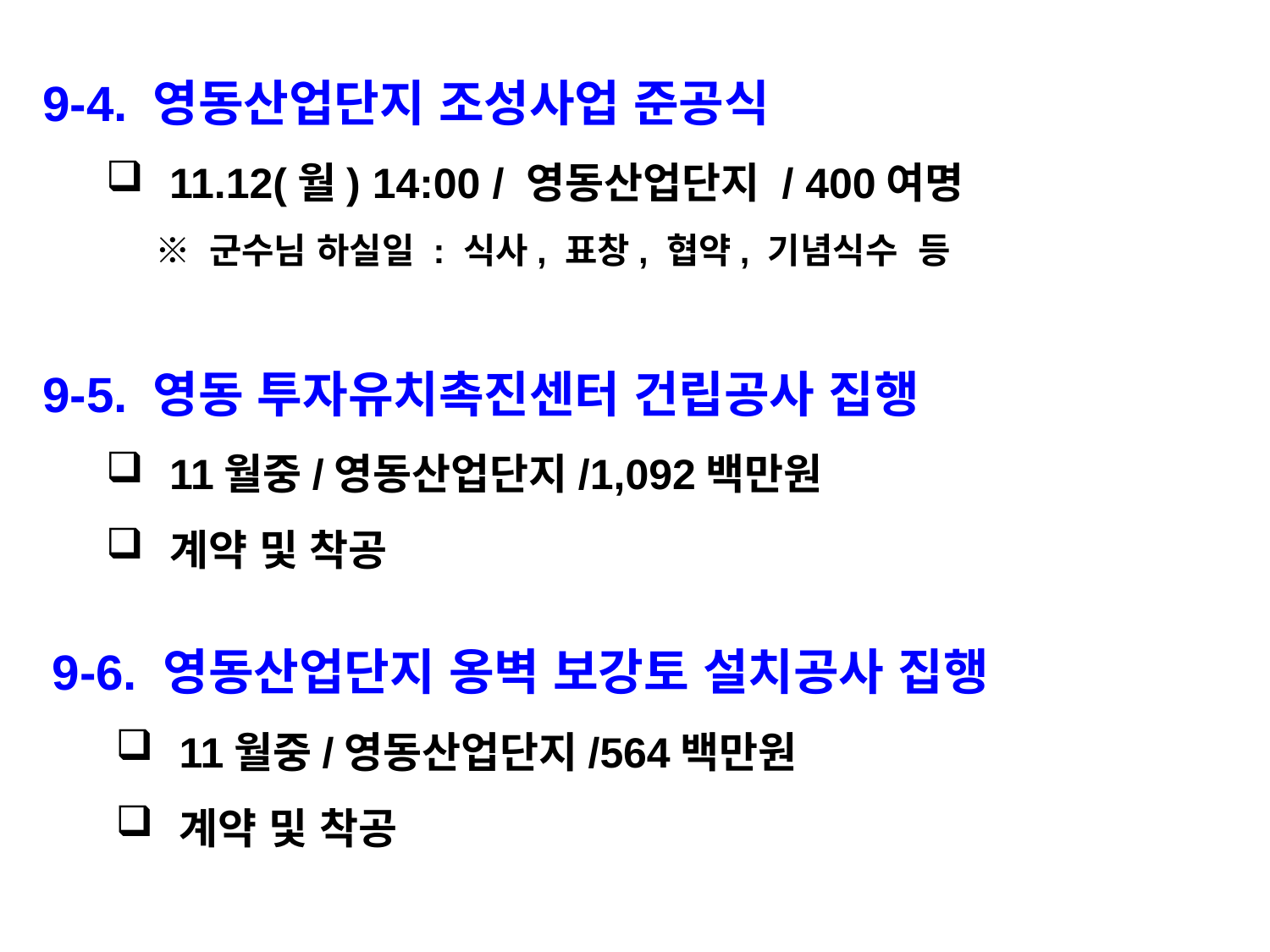

9-4. 영동산업단지 조성사업 준공식
11.12(월) 14:00 / 영동산업단지 / 400여명
     ※ 군수님 하실일 : 식사, 표창, 협약, 기념식수  등
9-5. 영동 투자유치촉진센터 건립공사 집행
11월중/영동산업단지/1,092백만원
계약 및 착공
9-6. 영동산업단지 옹벽 보강토 설치공사 집행
11월중/영동산업단지/564백만원
계약 및 착공